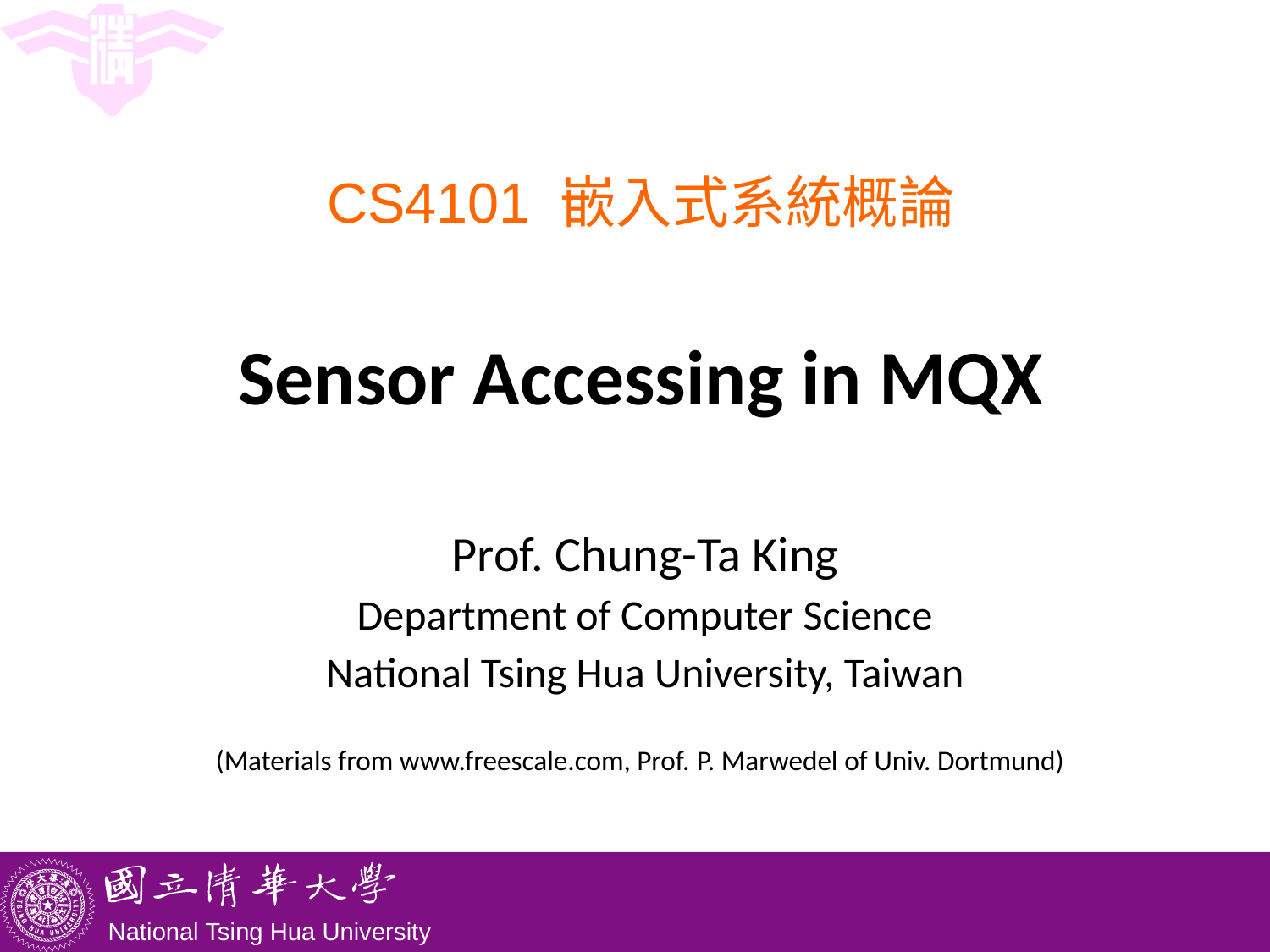

# CS4101 嵌入式系統概論 Sensor Accessing in MQX
Prof. Chung-Ta King
Department of Computer Science
National Tsing Hua University, Taiwan
(Materials from www.freescale.com, Prof. P. Marwedel of Univ. Dortmund)